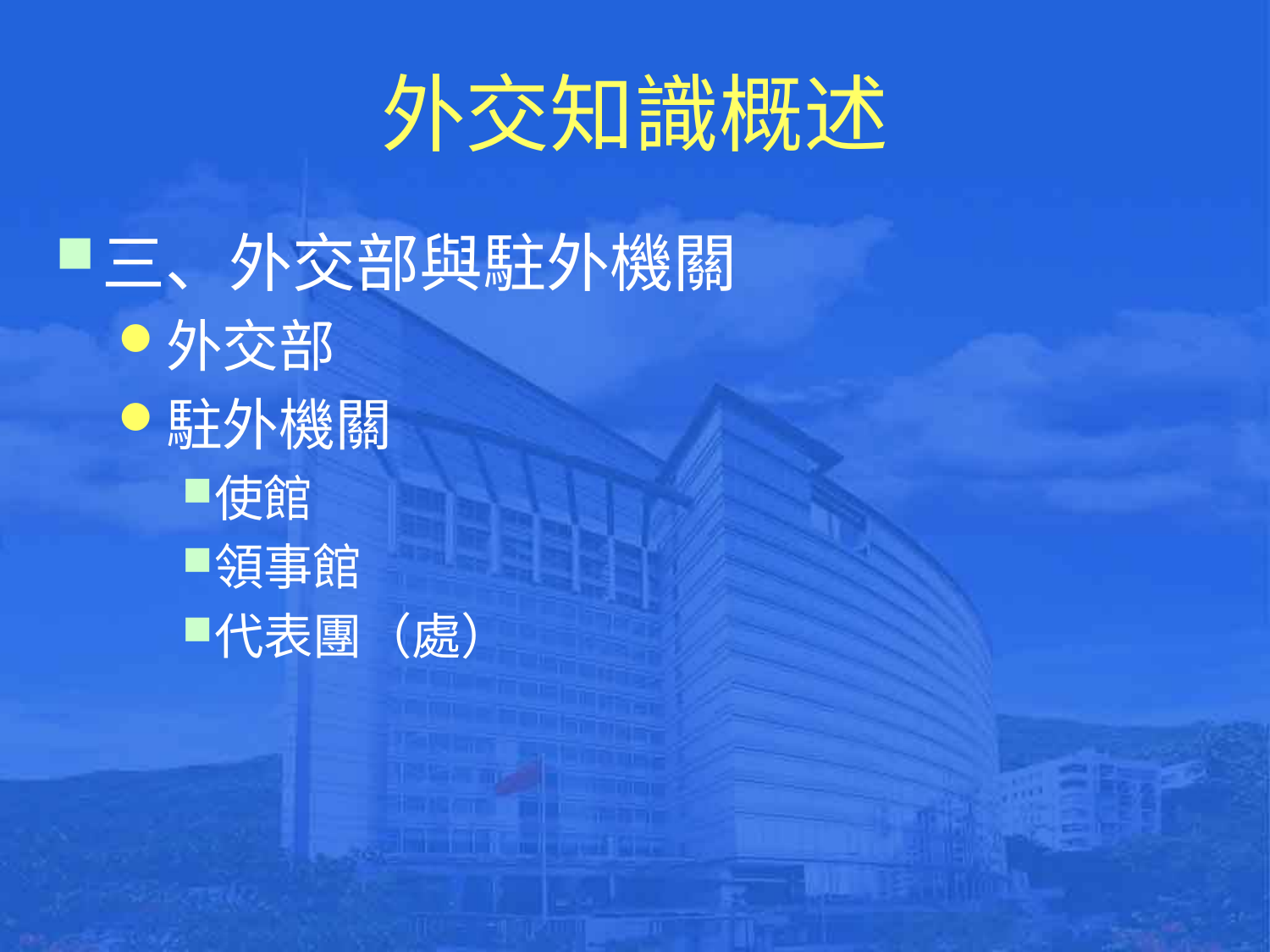

# 外交知識概述
三、外交部與駐外機關
外交部
駐外機關
使館
領事館
代表團（處）